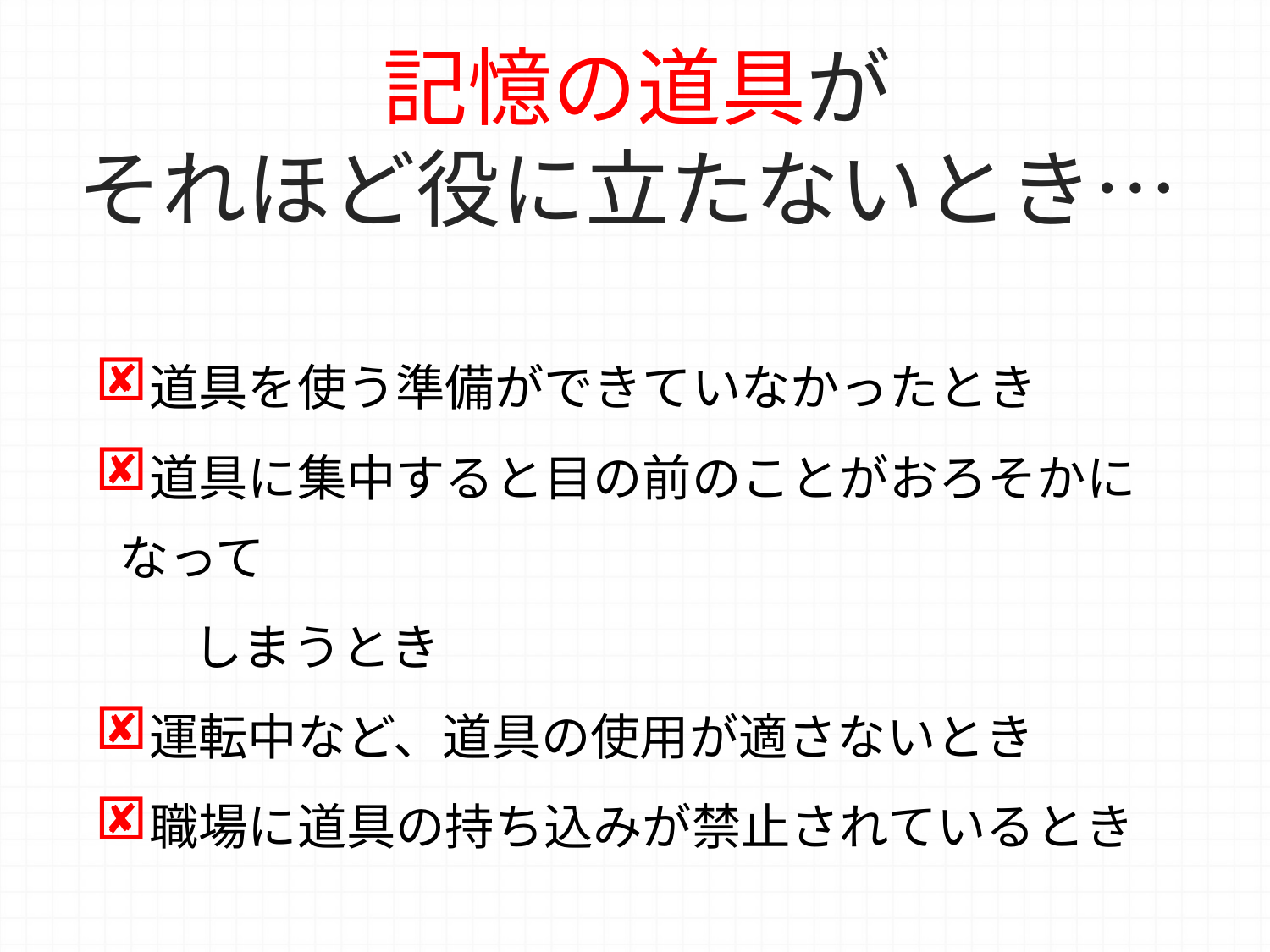

記憶の道具が
それほど役に立たないとき…
道具を使う準備ができていなかったとき
道具に集中すると目の前のことがおろそかになって
　　しまうとき
運転中など、道具の使用が適さないとき
職場に道具の持ち込みが禁止されているとき
36